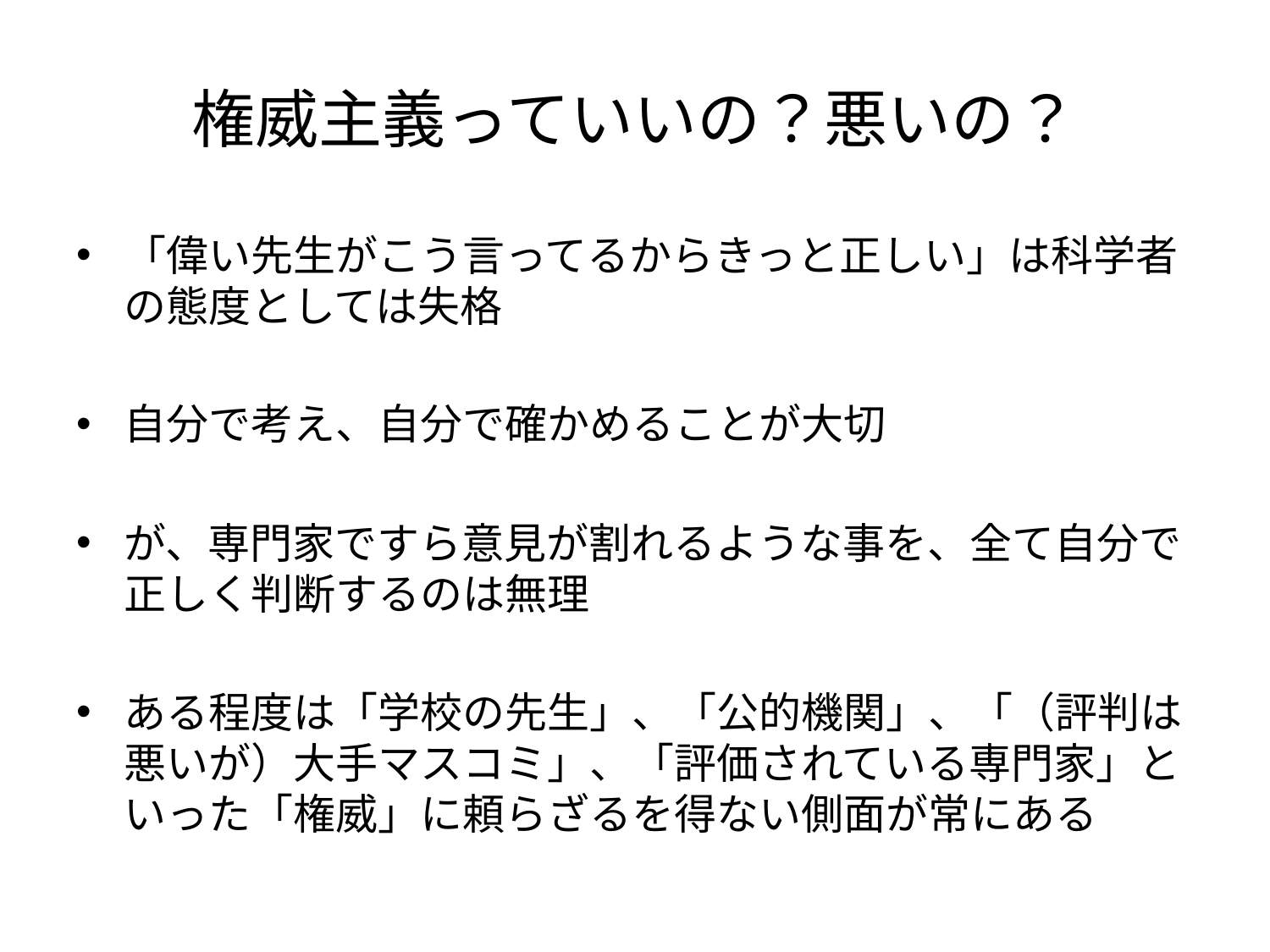

# 権威主義っていいの？悪いの？
「偉い先生がこう言ってるからきっと正しい」は科学者の態度としては失格

自分で考え、自分で確かめることが大切

が、専門家ですら意見が割れるような事を、全て自分で正しく判断するのは無理

ある程度は「学校の先生」、「公的機関」、「（評判は悪いが）大手マスコミ」、「評価されている専門家」といった「権威」に頼らざるを得ない側面が常にある